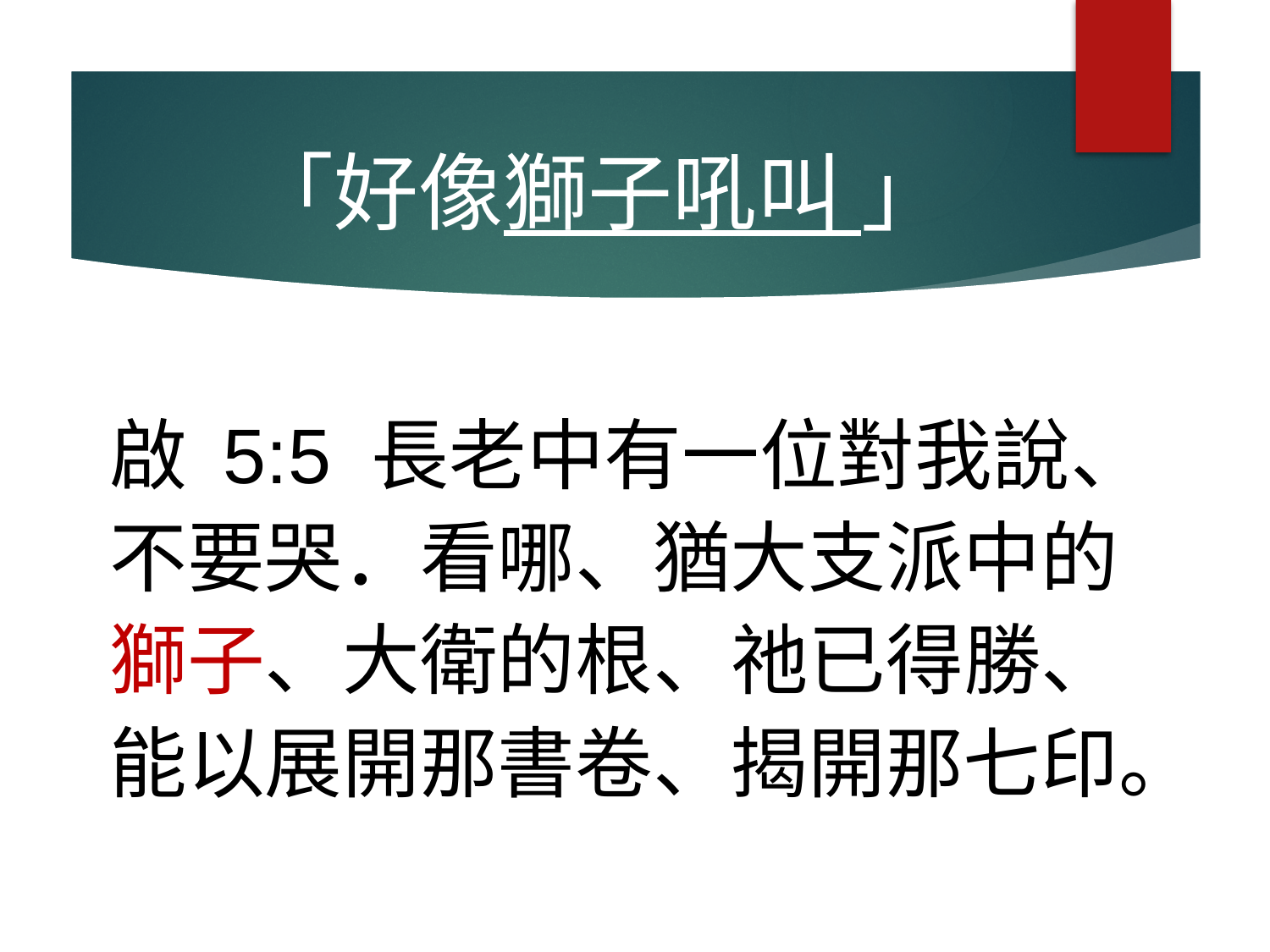

# 「好像獅子吼叫 」
啟 5:5 長老中有一位對我說、不要哭．看哪、猶大支派中的獅子、大衛的根、祂已得勝、能以展開那書卷、揭開那七印。